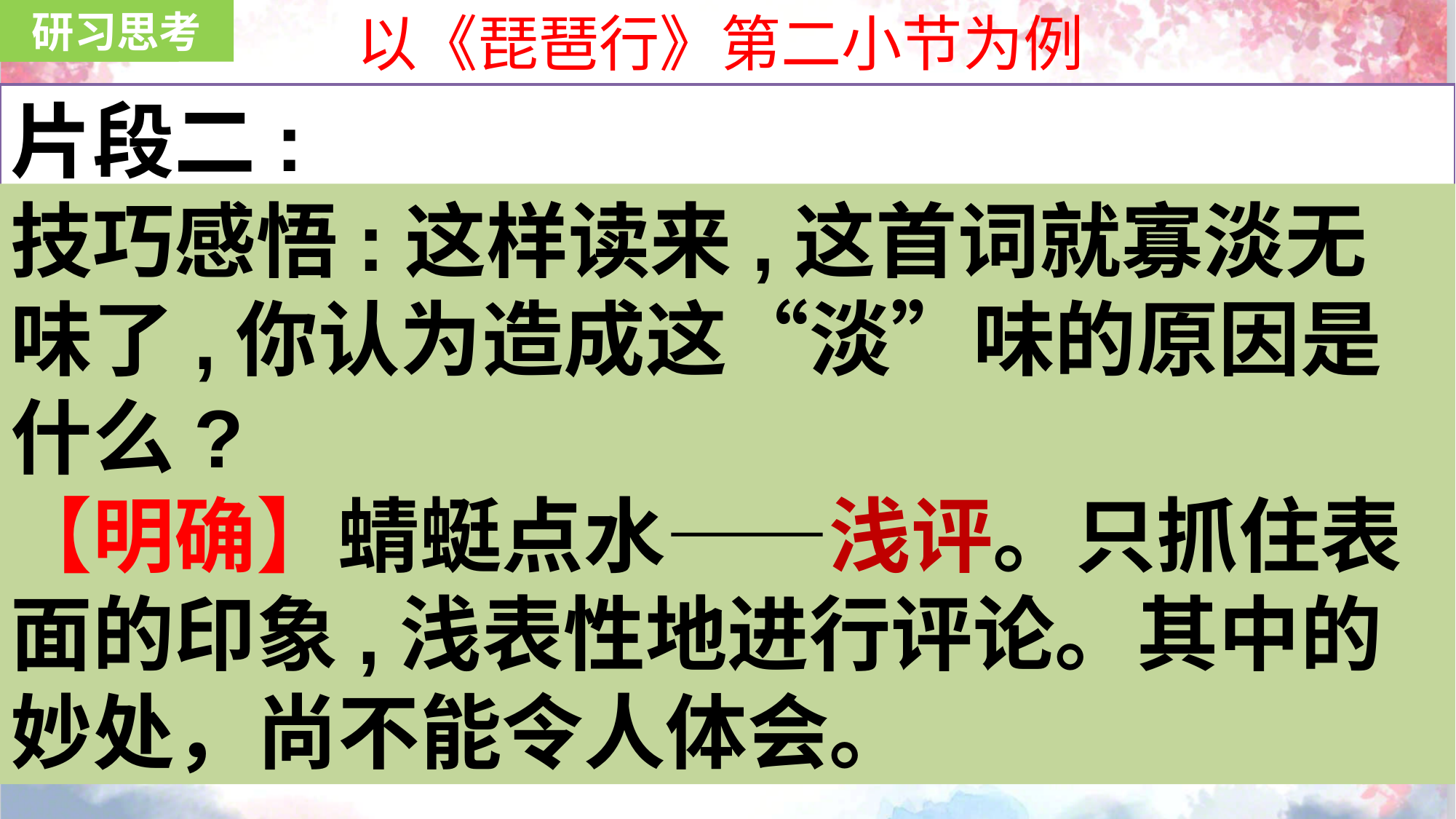

范例
研习思考
 以《琵琶行》第二小节为例
片段二:
	这段文字描写了整首《琵琶曲》的节奏，或快或慢，还运用了比喻的修辞手法，将整首曲子生动形象地呈现出来。使诗人受到了极大的震撼，久久不能平静。

技巧感悟:这样读来,这首词就寡淡无味了,你认为造成这“淡”味的原因是什么?
【明确】蜻蜓点水——浅评。只抓住表面的印象,浅表性地进行评论。其中的妙处，尚不能令人体会。